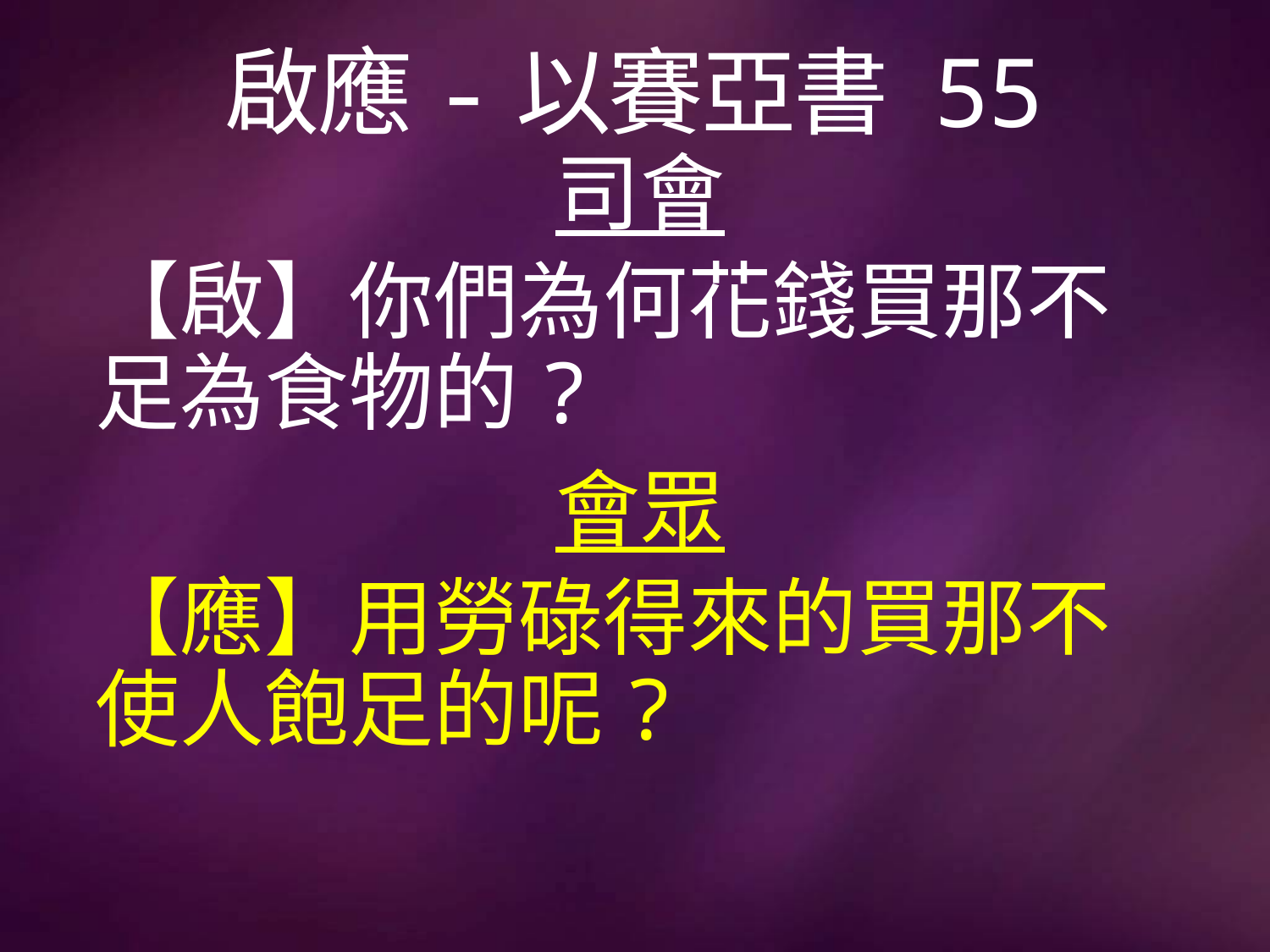

# 啟應-以賽亞書 55
司會
【啟】你們為何花錢買那不足為食物的?

會眾
【應】用勞碌得來的買那不使人飽足的呢?